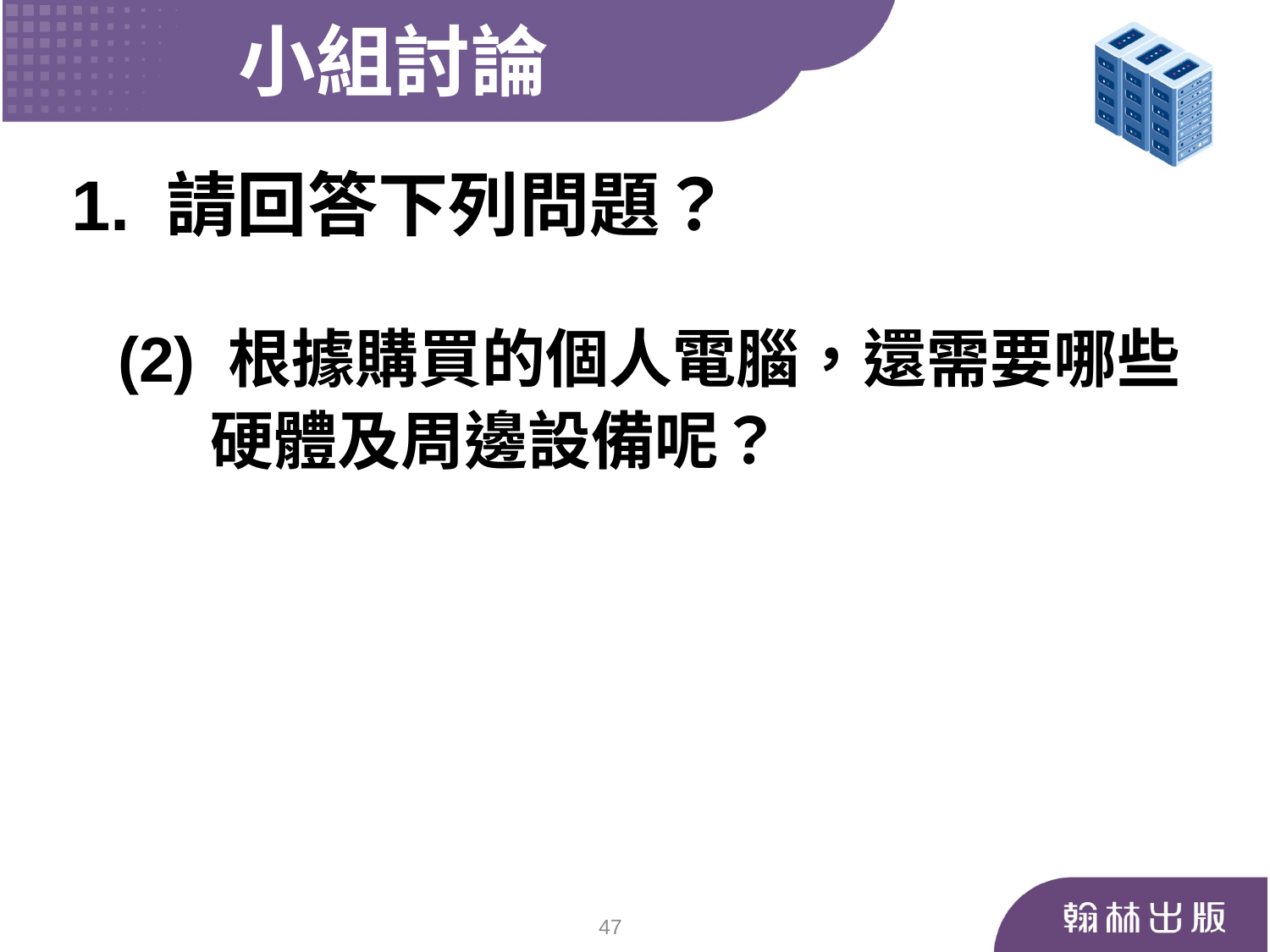

小組討論
 1. 請回答下列問題？

    (2) 根據購買的個人電腦，還需要哪些
          硬體及周邊設備呢？

47